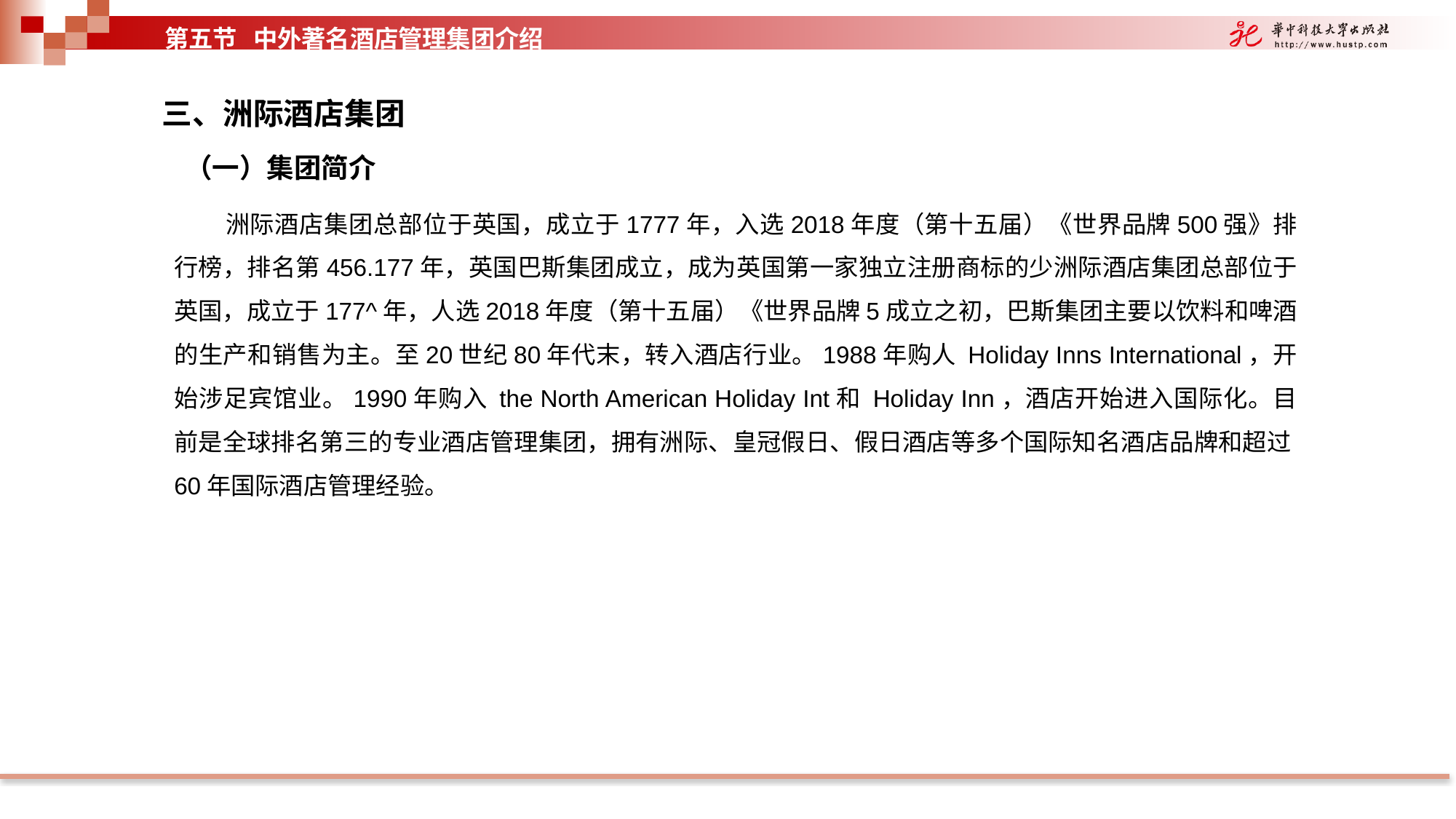

第五节   中外著名酒店管理集团介绍
三、洲际酒店集团
（一）集团简介
洲际酒店集团总部位于英国，成立于1777年，入选2018年度（第十五届）《世界品牌500强》排行榜，排名第456.177年，英国巴斯集团成立，成为英国第一家独立注册商标的少洲际酒店集团总部位于英国，成立于177^年，人选2018年度（第十五届）《世界品牌5成立之初，巴斯集团主要以饮料和啤酒的生产和销售为主。至20世纪80年代末，转入酒店行业。1988年购人 Holiday Inns International，开始涉足宾馆业。1990年购入 the North American Holiday Int和 Holiday Inn，酒店开始进入国际化。目前是全球排名第三的专业酒店管理集团，拥有洲际、皇冠假日、假日酒店等多个国际知名酒店品牌和超过60年国际酒店管理经验。